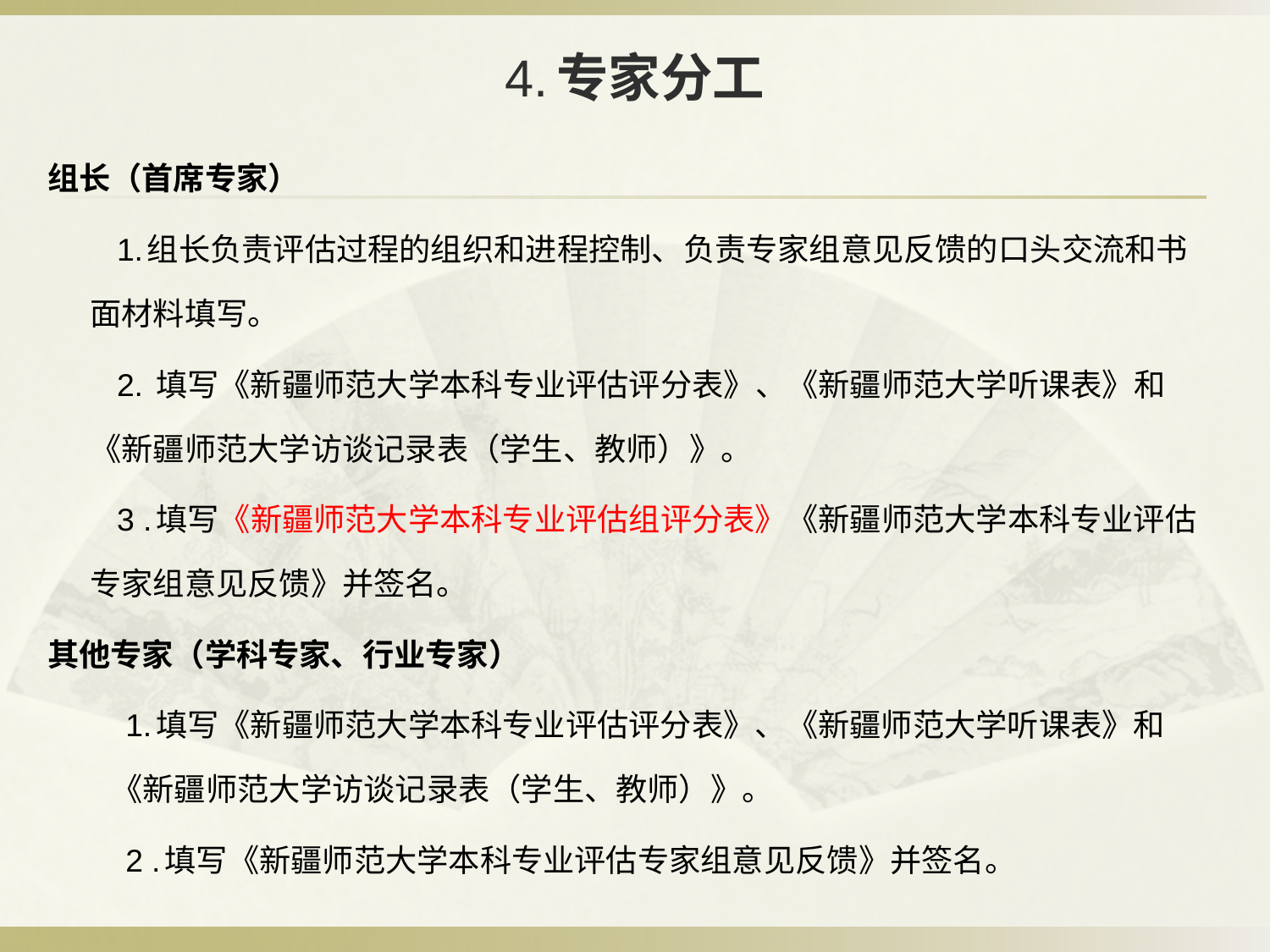

# 4.专家分工
组长（首席专家）
        1.组长负责评估过程的组织和进程控制、负责专家组意见反馈的口头交流和书面材料填写。
        2. 填写《新疆师范大学本科专业评估评分表》、《新疆师范大学听课表》和《新疆师范大学访谈记录表（学生、教师）》。
        3 .填写《新疆师范大学本科专业评估组评分表》《新疆师范大学本科专业评估专家组意见反馈》并签名。
其他专家（学科专家、行业专家）
         1.填写《新疆师范大学本科专业评估评分表》、《新疆师范大学听课表》和《新疆师范大学访谈记录表（学生、教师）》。
         2 .填写《新疆师范大学本科专业评估专家组意见反馈》并签名。